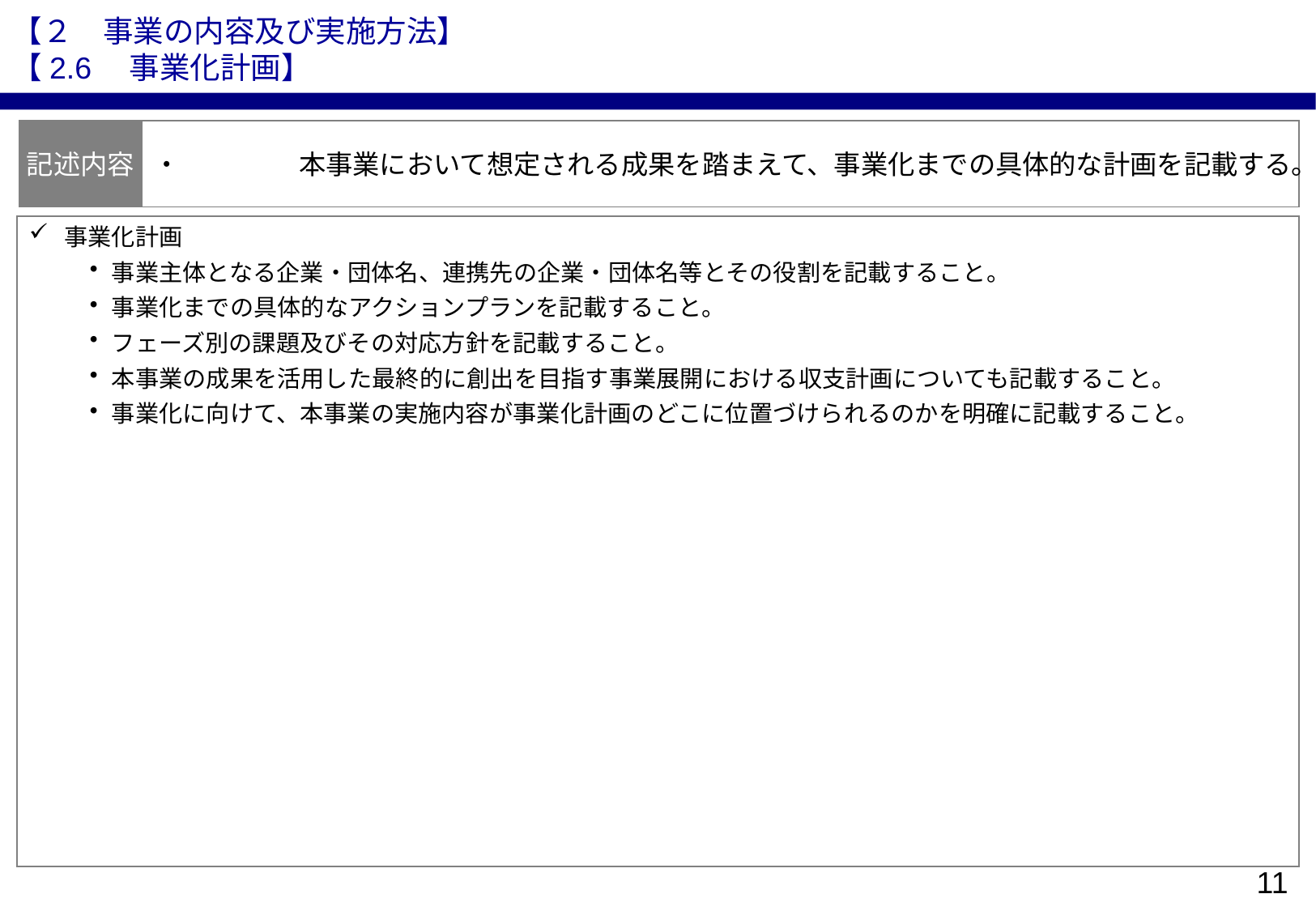

【２　事業の内容及び実施方法】
【2.6　事業化計画】
記述内容
・	本事業において想定される成果を踏まえて、事業化までの具体的な計画を記載する。
事業化計画
事業主体となる企業・団体名、連携先の企業・団体名等とその役割を記載すること。
事業化までの具体的なアクションプランを記載すること。
フェーズ別の課題及びその対応方針を記載すること。
本事業の成果を活用した最終的に創出を目指す事業展開における収支計画についても記載すること。
事業化に向けて、本事業の実施内容が事業化計画のどこに位置づけられるのかを明確に記載すること。